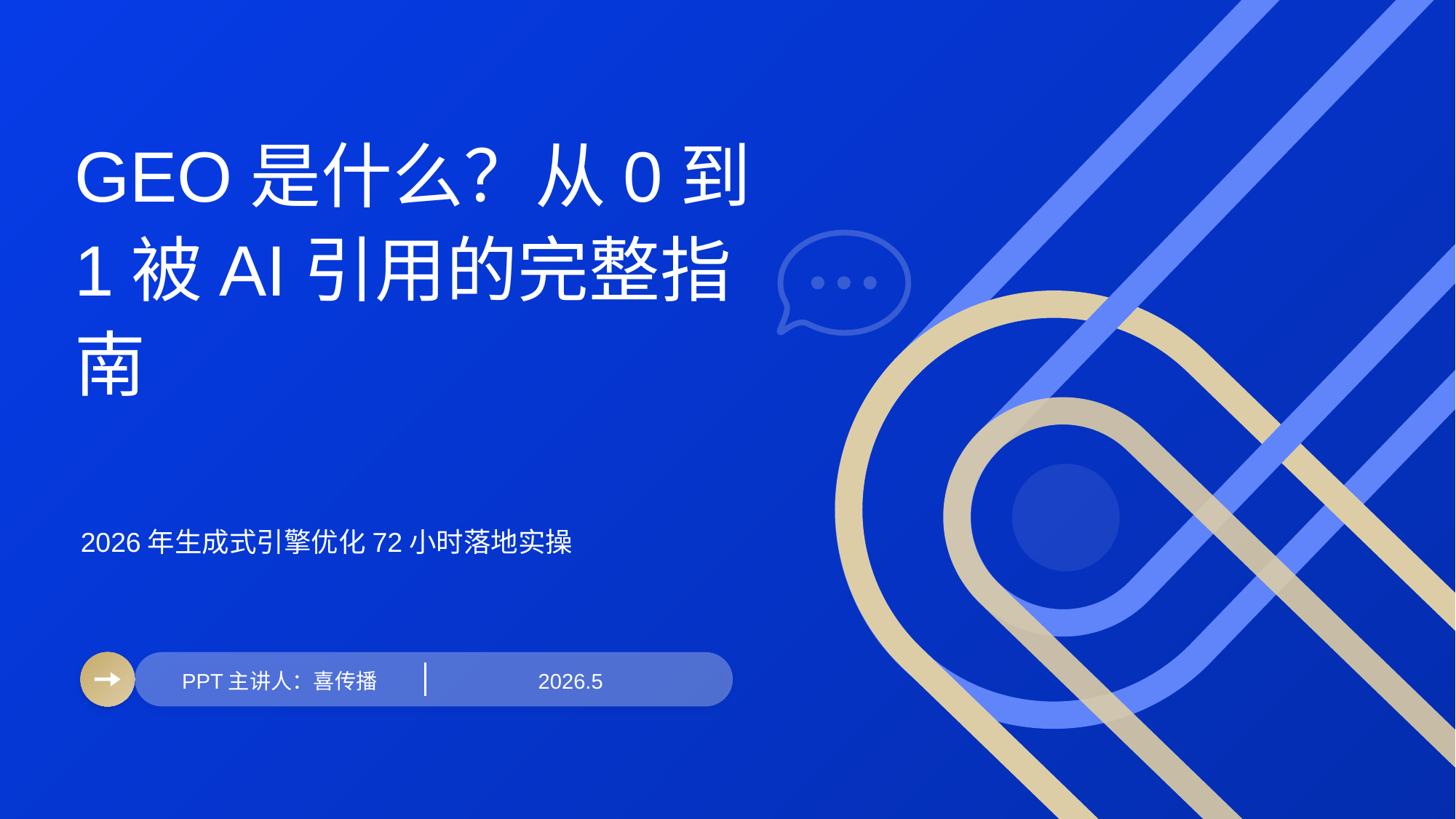

GEO是什么？从0到1被AI引用的完整指南

2026年生成式引擎优化72小时落地实操

PPT主讲人：喜传播
2026.5